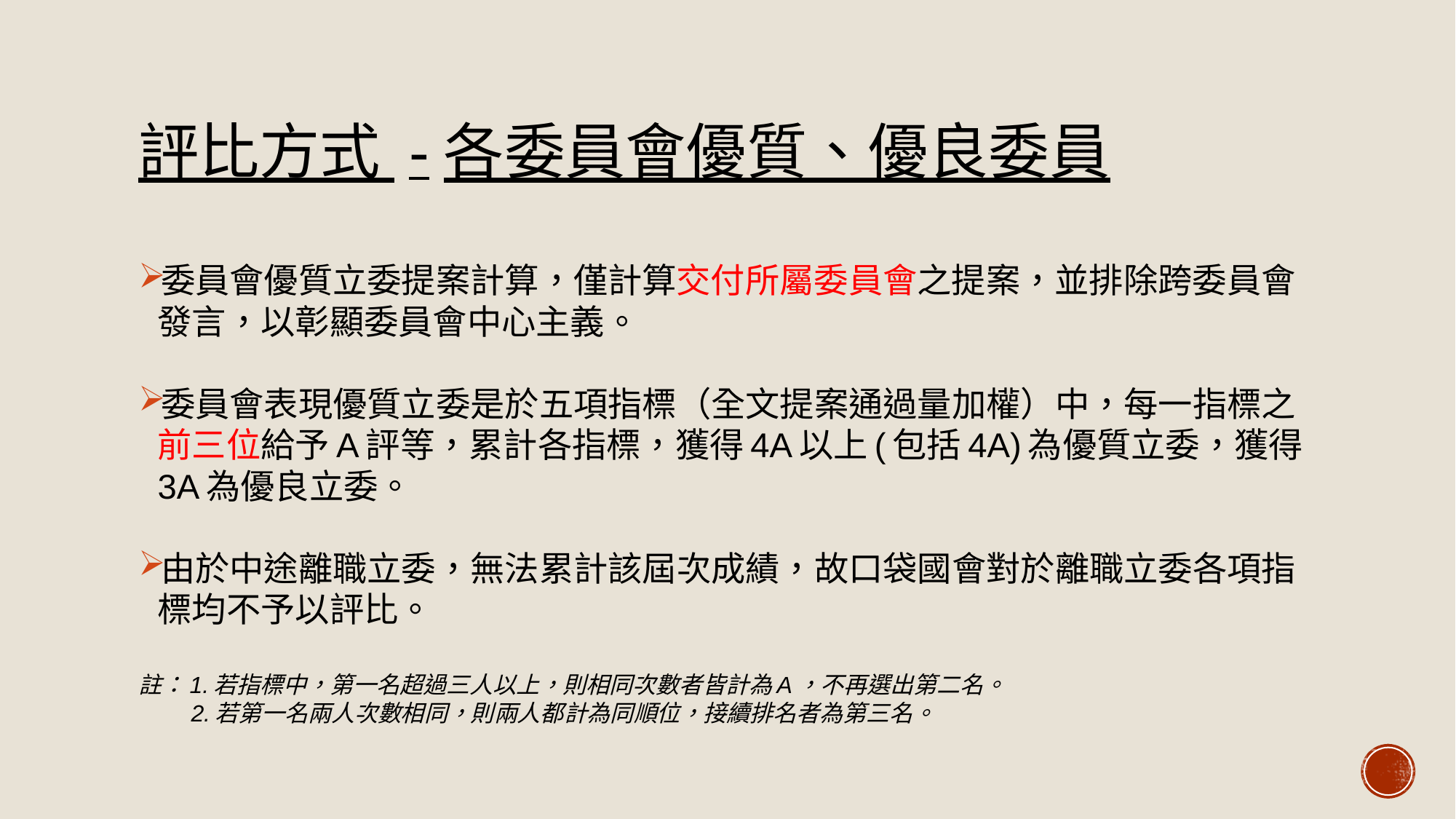

# 評比方式 -各委員會優質、優良委員
委員會優質立委提案計算，僅計算交付所屬委員會之提案，並排除跨委員會發言，以彰顯委員會中心主義。
委員會表現優質立委是於五項指標（全文提案通過量加權）中，每一指標之前三位給予A評等，累計各指標，獲得4A以上(包括4A)為優質立委，獲得3A為優良立委。

由於中途離職立委，無法累計該屆次成績，故口袋國會對於離職立委各項指標均不予以評比。
註：1.若指標中，第一名超過三人以上，則相同次數者皆計為A，不再選出第二名。
        2.若第一名兩人次數相同，則兩人都計為同順位，接續排名者為第三名。